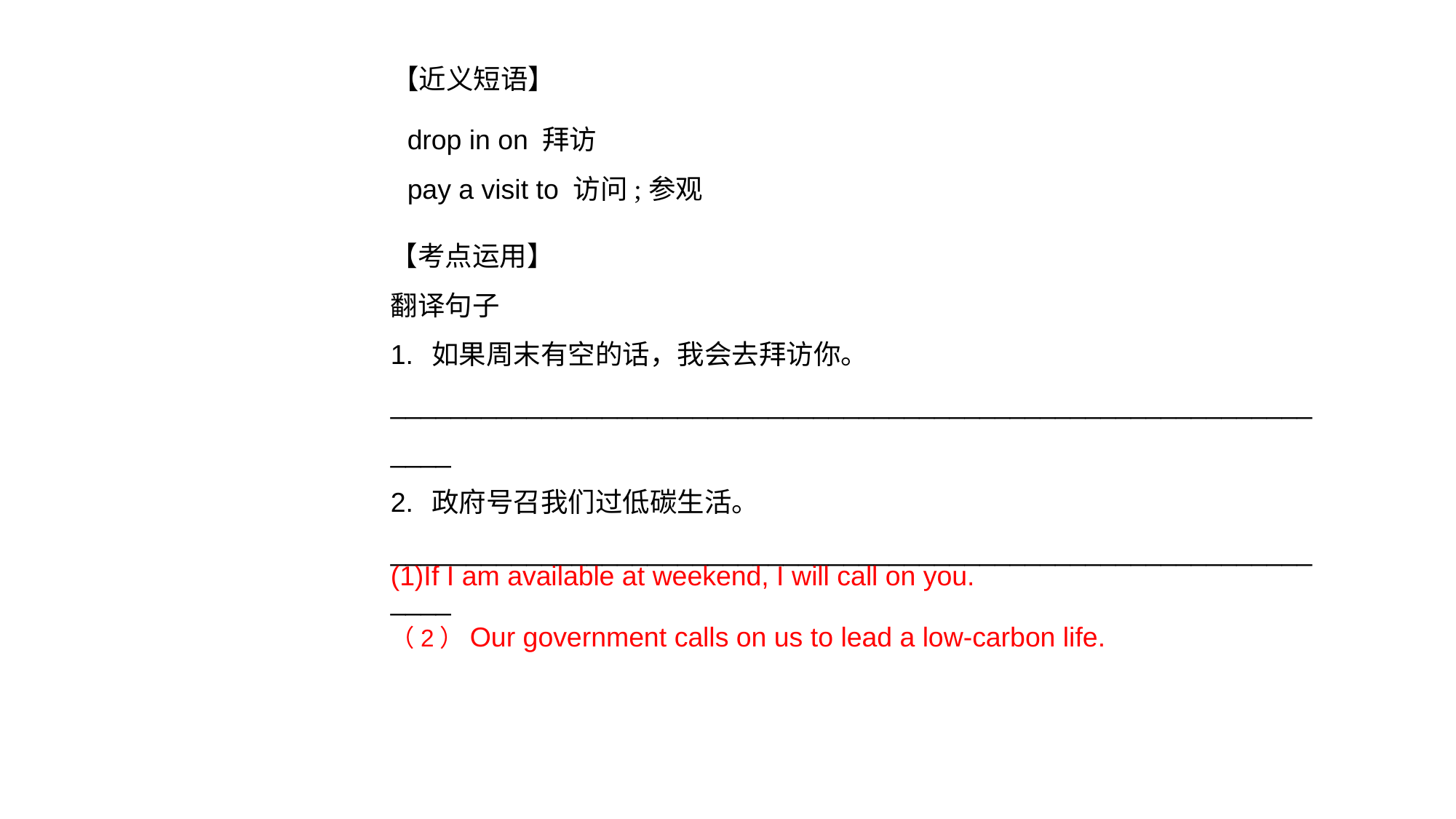

【近义短语】
drop in on 拜访
pay a visit to 访问;参观
【考点运用】
翻译句子
如果周末有空的话，我会去拜访你。
_________________________________________________________________
政府号召我们过低碳生活。
_________________________________________________________________
(1)If I am available at weekend, I will call on you.

（2）Our government calls on us to lead a low-carbon life.